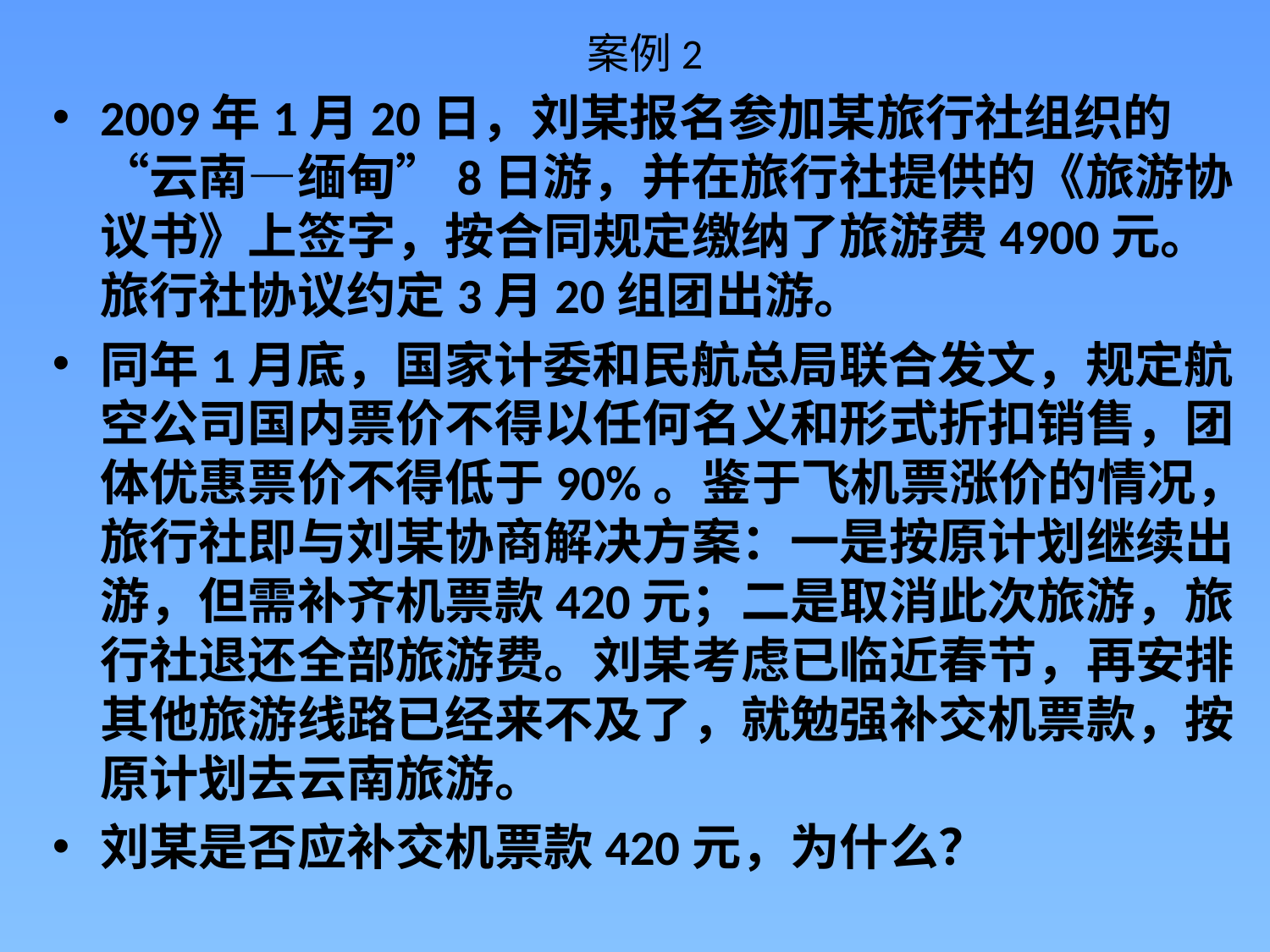

案例2
2009年1月20日，刘某报名参加某旅行社组织的“云南—缅甸”8日游，并在旅行社提供的《旅游协议书》上签字，按合同规定缴纳了旅游费4900元。旅行社协议约定3月20组团出游。
同年1月底，国家计委和民航总局联合发文，规定航空公司国内票价不得以任何名义和形式折扣销售，团体优惠票价不得低于90%。鉴于飞机票涨价的情况，旅行社即与刘某协商解决方案：一是按原计划继续出游，但需补齐机票款420元；二是取消此次旅游，旅行社退还全部旅游费。刘某考虑已临近春节，再安排其他旅游线路已经来不及了，就勉强补交机票款，按原计划去云南旅游。
刘某是否应补交机票款420元，为什么？